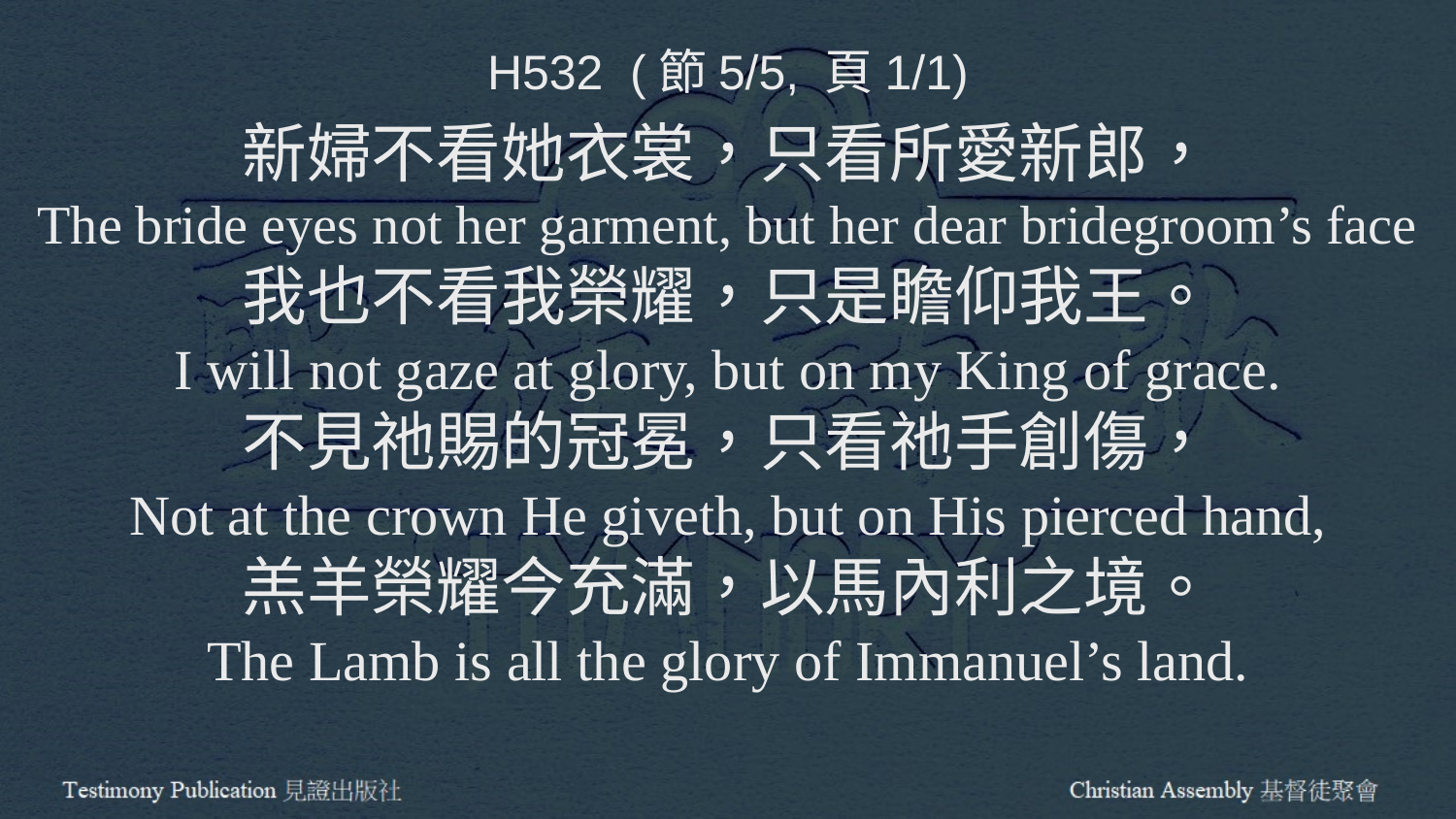

H532  (節5/5, 頁1/1)
新婦不看她衣裳，只看所愛新郎，
The bride eyes not her garment, but her dear bridegroom’s face
我也不看我榮耀，只是瞻仰我王。
I will not gaze at glory, but on my King of grace.
不見祂賜的冠冕，只看祂手創傷，
Not at the crown He giveth, but on His pierced hand,
羔羊榮耀今充滿，以馬內利之境。
The Lamb is all the glory of Immanuel’s land.